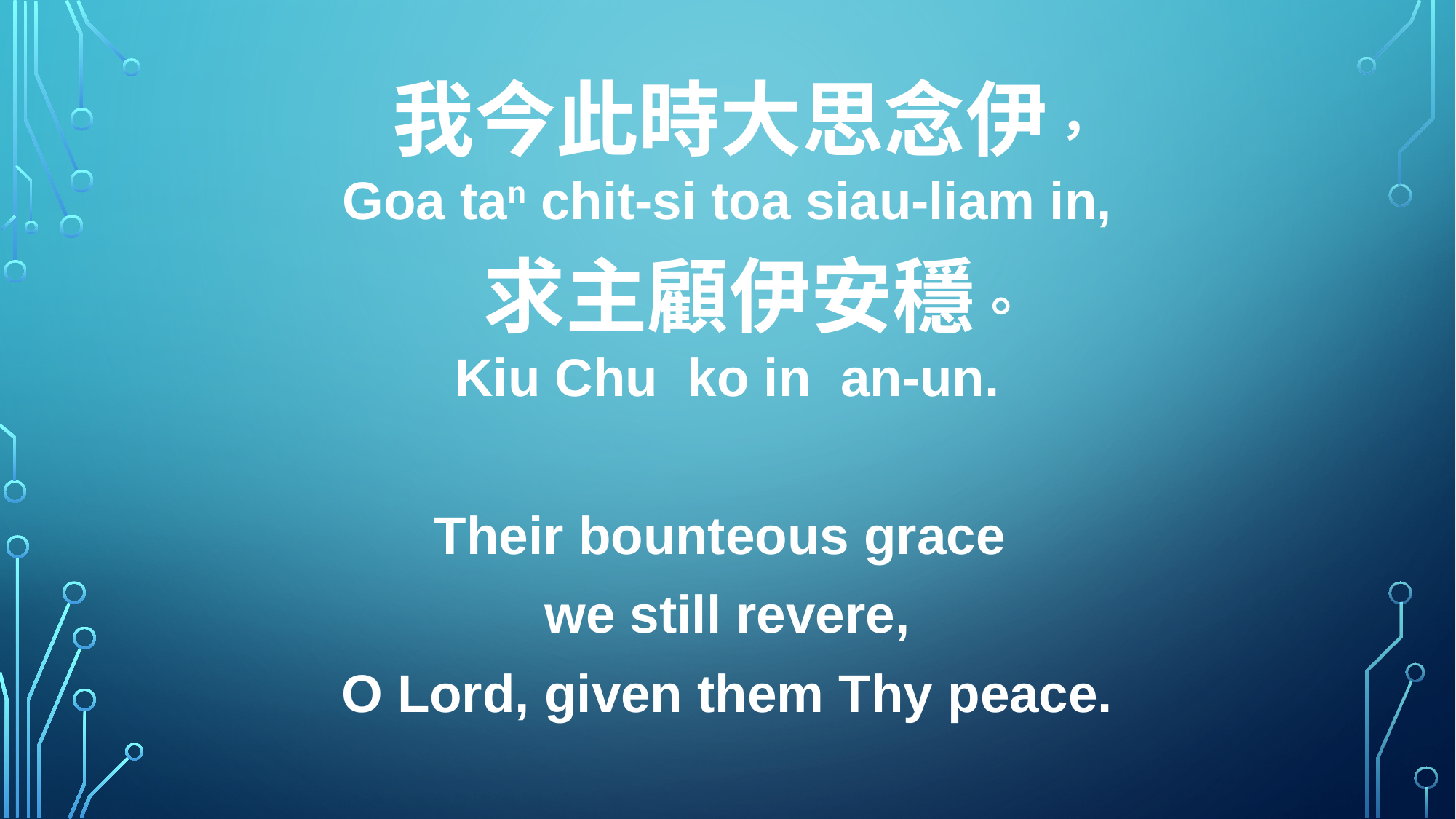

我今此時大思念伊，
Goa tan chit-si toa siau-liam in,
  求主顧伊安穩。
Kiu Chu  ko in  an-un.

Their bounteous grace
we still revere,
O Lord, given them Thy peace.